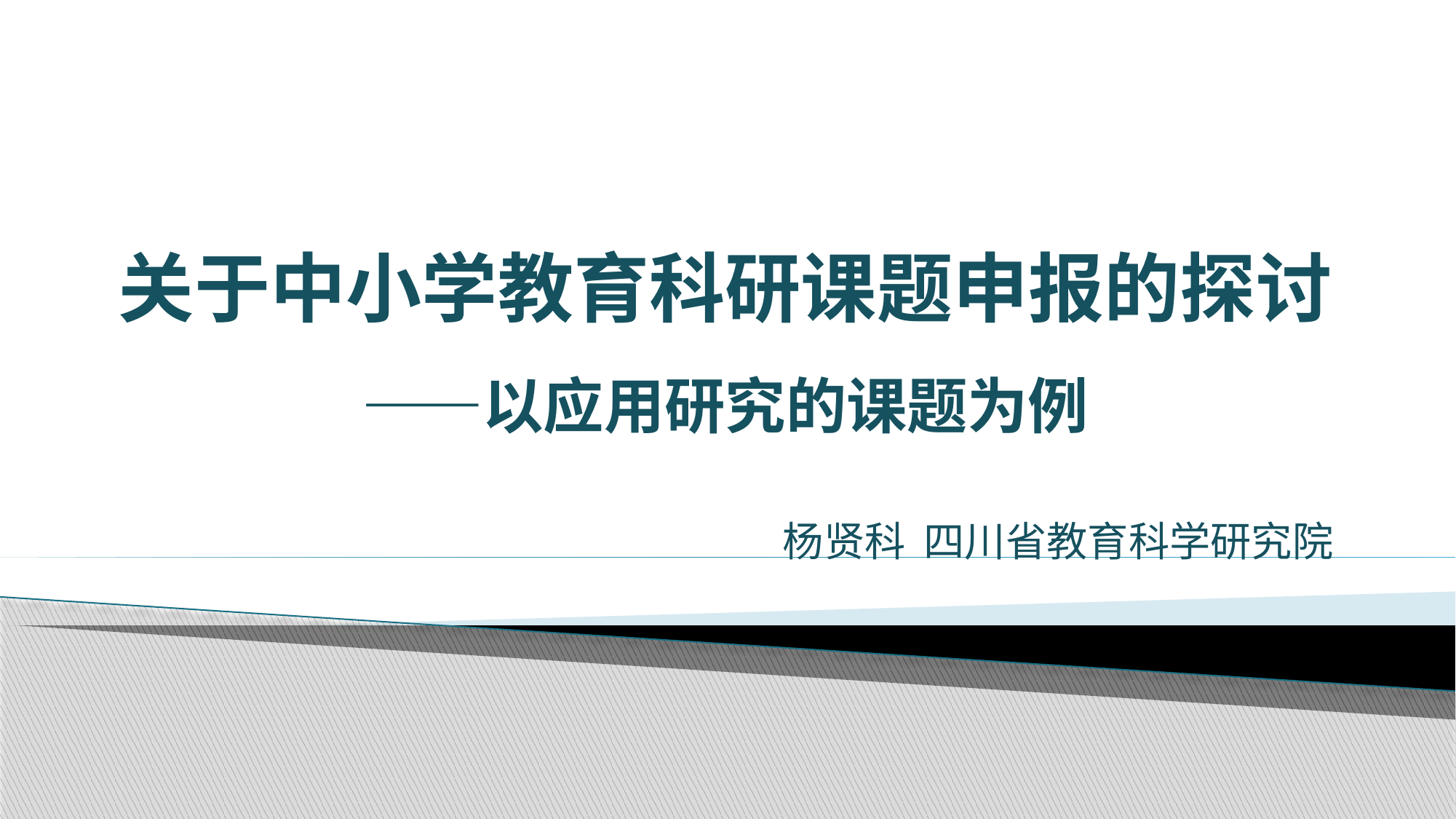

# 关于中小学教育科研课题申报的探讨 ——以应用研究的课题为例
杨贤科  四川省教育科学研究院